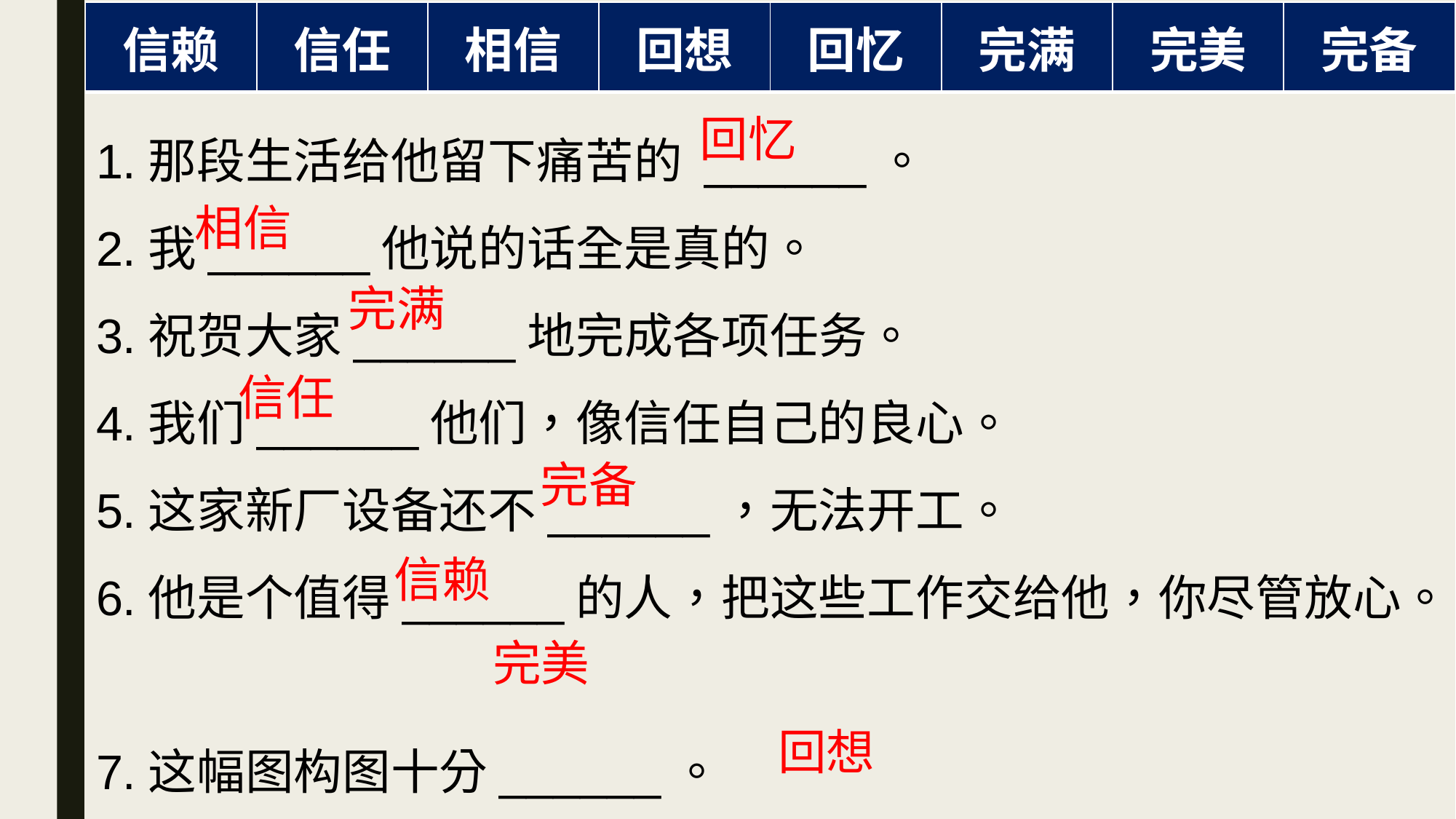

| 信赖 | 信任 | 相信 | 回想 | 回忆 | 完满 | 完美 | 完备 |
| --- | --- | --- | --- | --- | --- | --- | --- |
1.那段生活给他留下痛苦的 ______。
2.我______他说的话全是真的。
3.祝贺大家______地完成各项任务。
4.我们______他们，像信任自己的良心。
5.这家新厂设备还不______，无法开工。
6.他是个值得______的人，把这些工作交给他，你尽管放心。
7.这幅图构图十分______。
8.去年夏天的那些事情，他现在______起来，觉得像做梦一样。
回忆
相信
完满
信任
完备
信赖
完美
回想